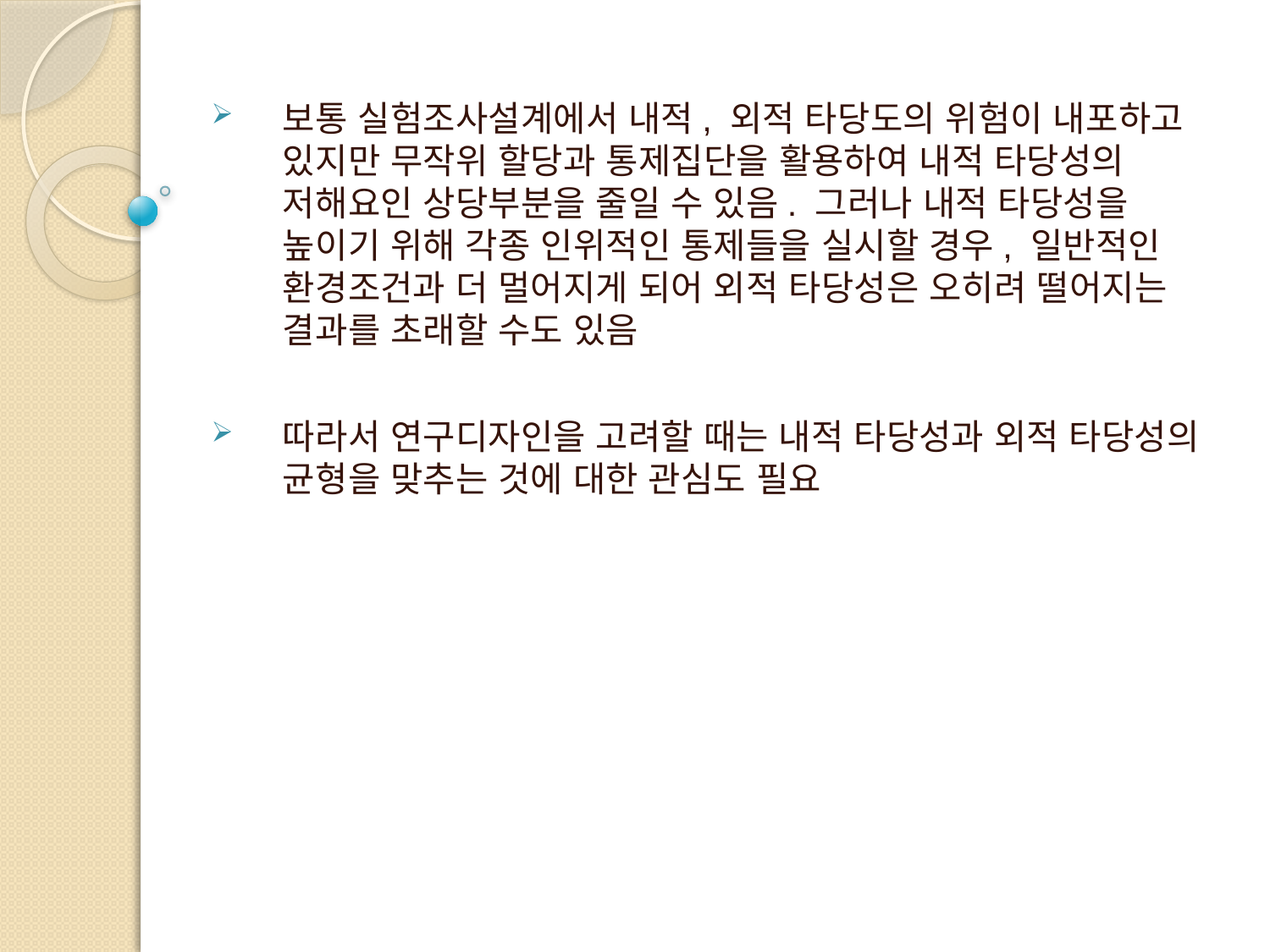

보통 실험조사설계에서 내적, 외적 타당도의 위험이 내포하고 있지만 무작위 할당과 통제집단을 활용하여 내적 타당성의 저해요인 상당부분을 줄일 수 있음. 그러나 내적 타당성을 높이기 위해 각종 인위적인 통제들을 실시할 경우, 일반적인 환경조건과 더 멀어지게 되어 외적 타당성은 오히려 떨어지는 결과를 초래할 수도 있음

따라서 연구디자인을 고려할 때는 내적 타당성과 외적 타당성의 균형을 맞추는 것에 대한 관심도 필요